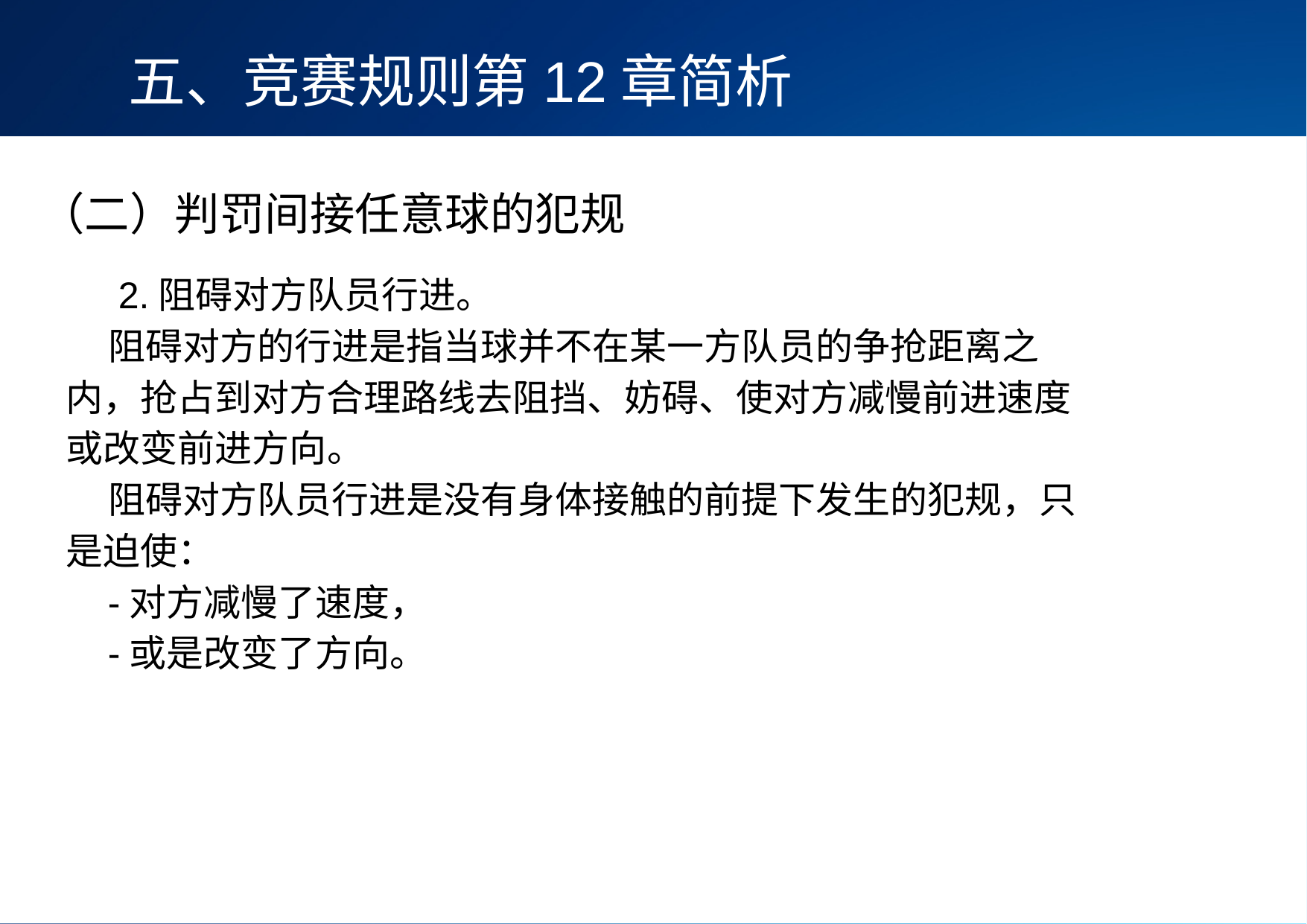

五、竞赛规则第12章简析

（二）判罚间接任意球的犯规
     2.阻碍对方队员行进。
    阻碍对方的行进是指当球并不在某一方队员的争抢距离之内，抢占到对方合理路线去阻挡、妨碍、使对方减慢前进速度或改变前进方向。
    阻碍对方队员行进是没有身体接触的前提下发生的犯规，只是迫使：
    -对方减慢了速度，
    -或是改变了方向。